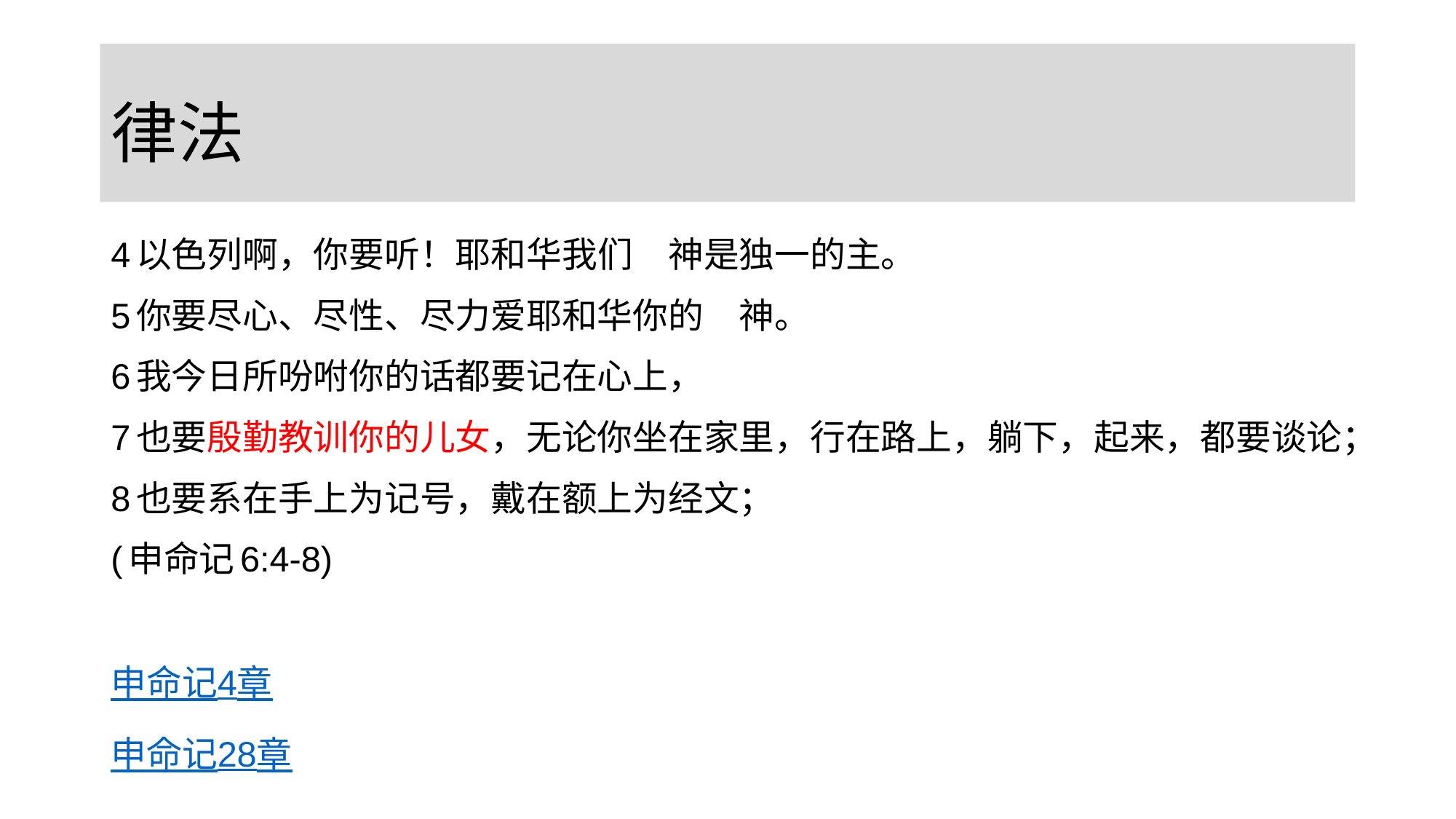

# 律法
4以色列啊，你要听！耶和华我们　神是独一的主。
5你要尽心、尽性、尽力爱耶和华你的　神。
6我今日所吩咐你的话都要记在心上，
7也要殷勤教训你的儿女，无论你坐在家里，行在路上，躺下，起来，都要谈论；
8也要系在手上为记号，戴在额上为经文；
(申命记6:4-8)

申命记4章
申命记28章